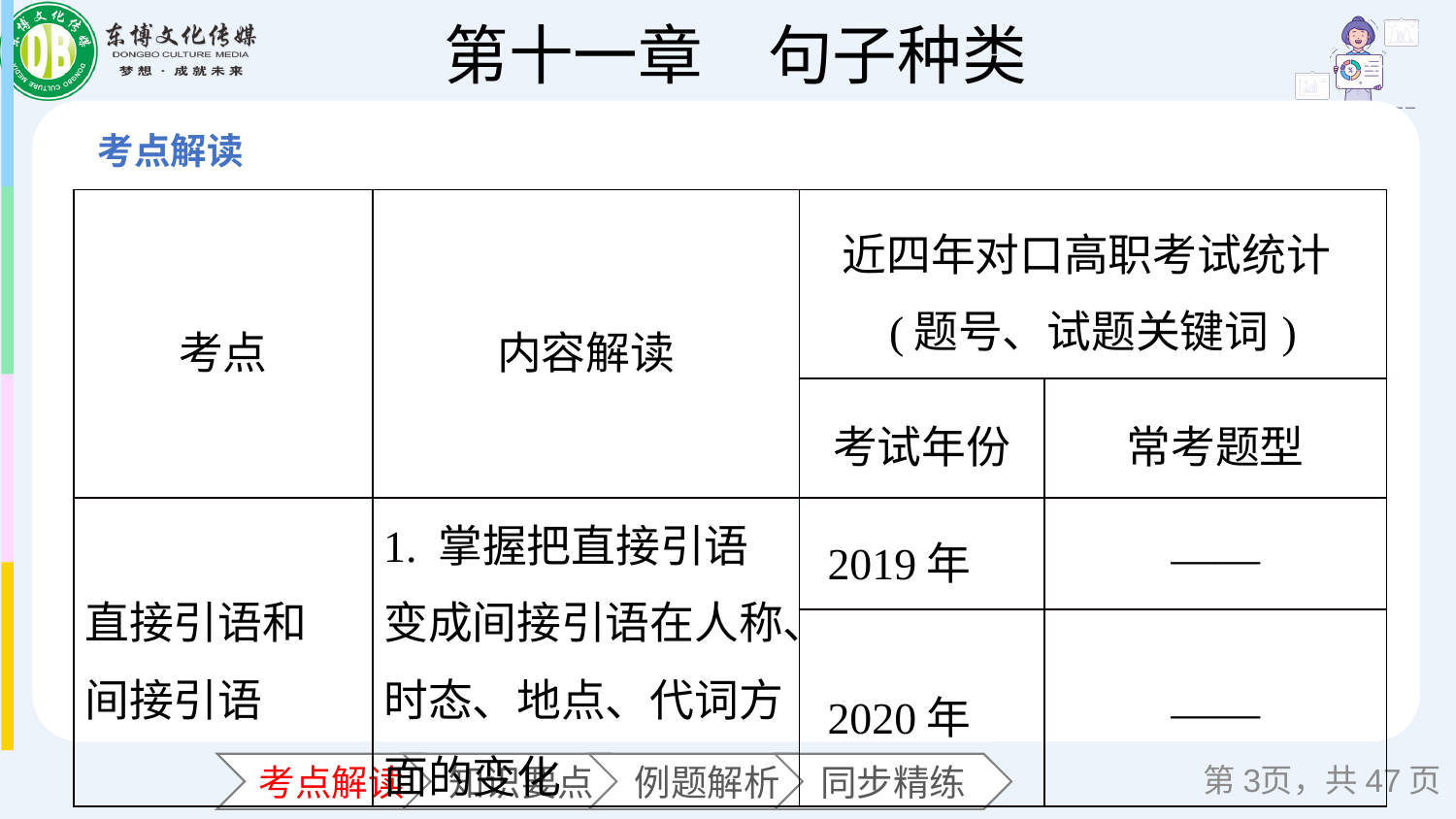

| 考点 | 内容解读 | 近四年对口高职考试统计(题号、试题关键词) |  |
| --- | --- | --- | --- |
|  |  | 考试年份 | 常考题型 |
| 直接引语和 间接引语 | 1. 掌握把直接引语变成间接引语在人称、时态、地点、代词方面的变化 | 2019年 | —— |
|  |  | 2020年 | —— |
第3页，共47页